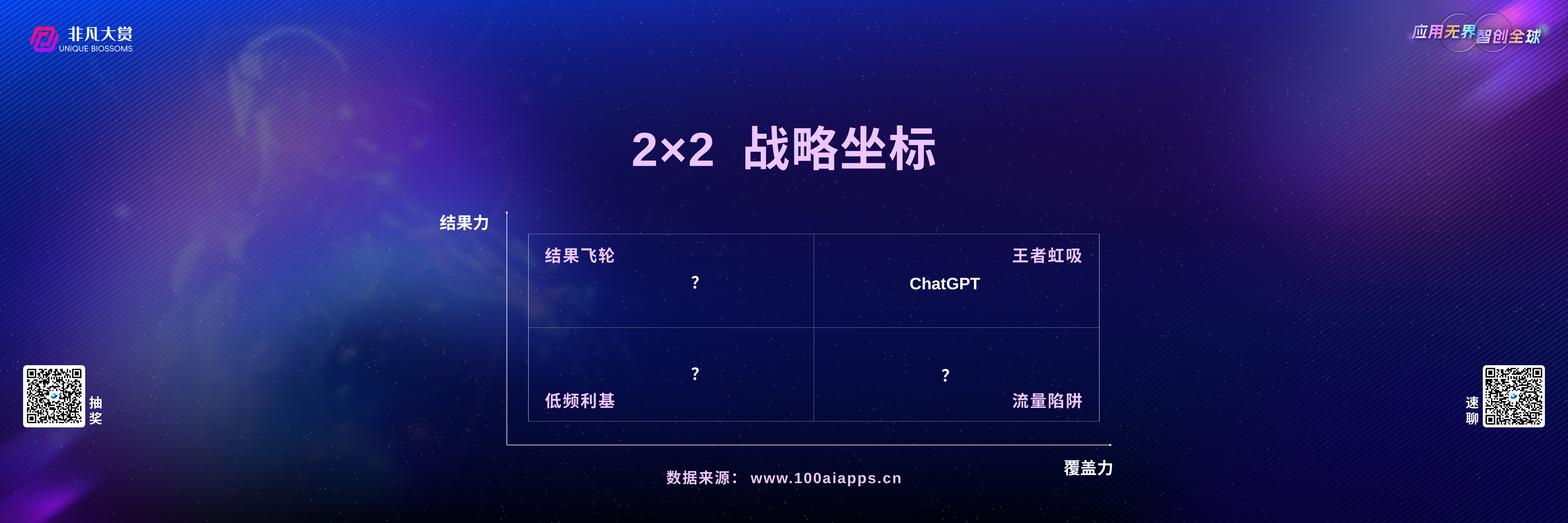

2×2 战略坐标
结果力
|  |  |
| --- | --- |
|  |  |
结果飞轮
王者虹吸
？
ChatGPT
？
？
低频利基
流量陷阱
覆盖力
数据来源：www.100aiapps.cn